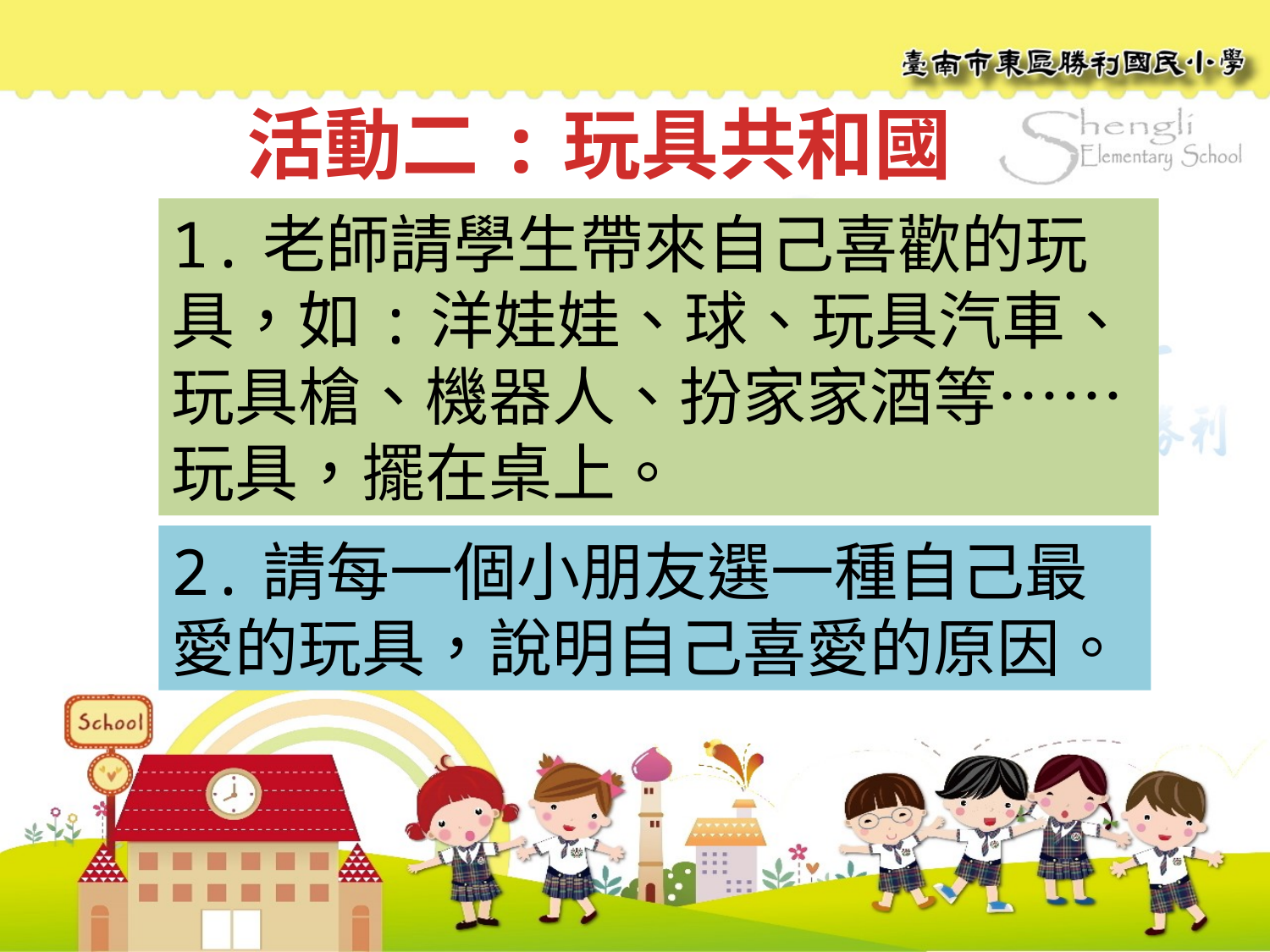

# 活動二:玩具共和國
1.老師請學生帶來自己喜歡的玩具，如:洋娃娃、球、玩具汽車、玩具槍、機器人、扮家家酒等……玩具，擺在桌上。
2.請每一個小朋友選一種自己最愛的玩具，說明自己喜愛的原因。